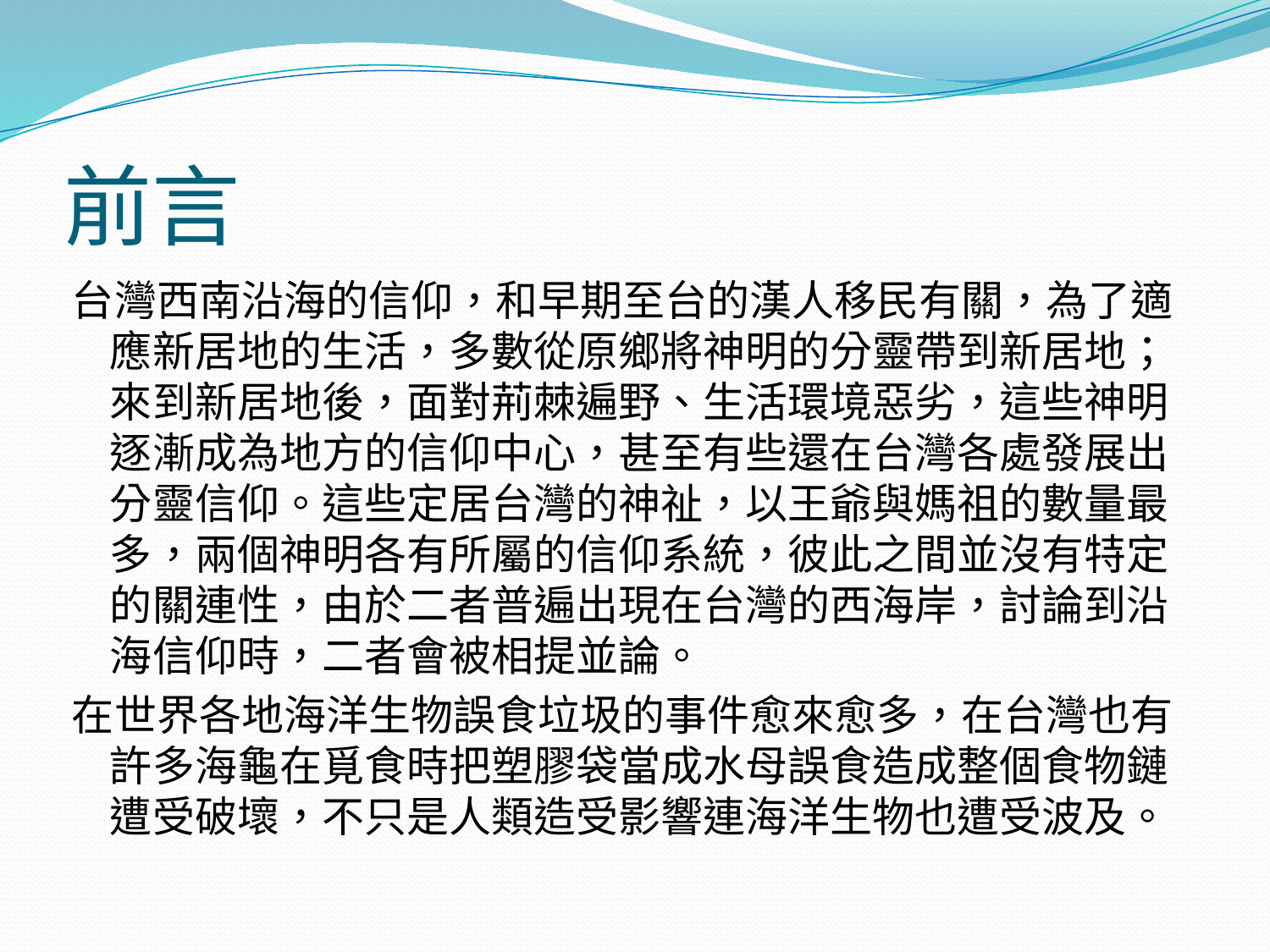

# 前言
台灣西南沿海的信仰，和早期至台的漢人移民有關，為了適應新居地的生活，多數從原鄉將神明的分靈帶到新居地；來到新居地後，面對荊棘遍野、生活環境惡劣，這些神明逐漸成為地方的信仰中心，甚至有些還在台灣各處發展出分靈信仰。這些定居台灣的神祉，以王爺與媽祖的數量最多，兩個神明各有所屬的信仰系統，彼此之間並沒有特定的關連性，由於二者普遍出現在台灣的西海岸，討論到沿海信仰時，二者會被相提並論。
在世界各地海洋生物誤食垃圾的事件愈來愈多，在台灣也有許多海龜在覓食時把塑膠袋當成水母誤食造成整個食物鏈遭受破壞，不只是人類造受影響連海洋生物也遭受波及。